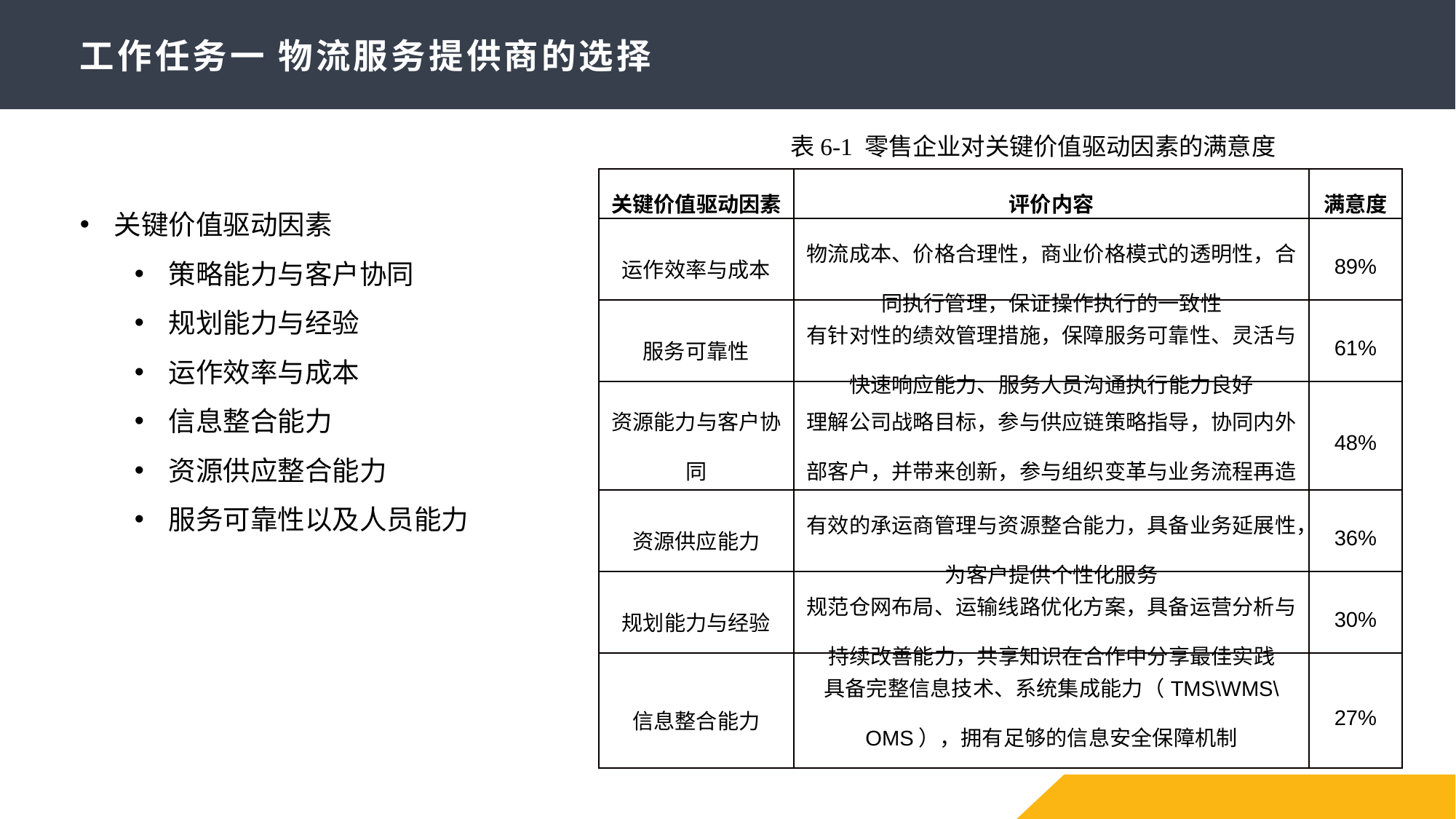

# 工作任务一 物流服务提供商的选择
表6-1 零售企业对关键价值驱动因素的满意度
| 关键价值驱动因素 | 评价内容 | 满意度 |
| --- | --- | --- |
| 运作效率与成本 | 物流成本、价格合理性，商业价格模式的透明性，合同执行管理，保证操作执行的一致性 | 89% |
| 服务可靠性 | 有针对性的绩效管理措施，保障服务可靠性、灵活与快速响应能力、服务人员沟通执行能力良好 | 61% |
| 资源能力与客户协同 | 理解公司战略目标，参与供应链策略指导，协同内外部客户，并带来创新，参与组织变革与业务流程再造 | 48% |
| 资源供应能力 | 有效的承运商管理与资源整合能力，具备业务延展性，为客户提供个性化服务 | 36% |
| 规划能力与经验 | 规范仓网布局、运输线路优化方案，具备运营分析与持续改善能力，共享知识在合作中分享最佳实践 | 30% |
| 信息整合能力 | 具备完整信息技术、系统集成能力（TMS\WMS\OMS），拥有足够的信息安全保障机制 | 27% |
关键价值驱动因素
策略能力与客户协同
规划能力与经验
运作效率与成本
信息整合能力
资源供应整合能力
服务可靠性以及人员能力